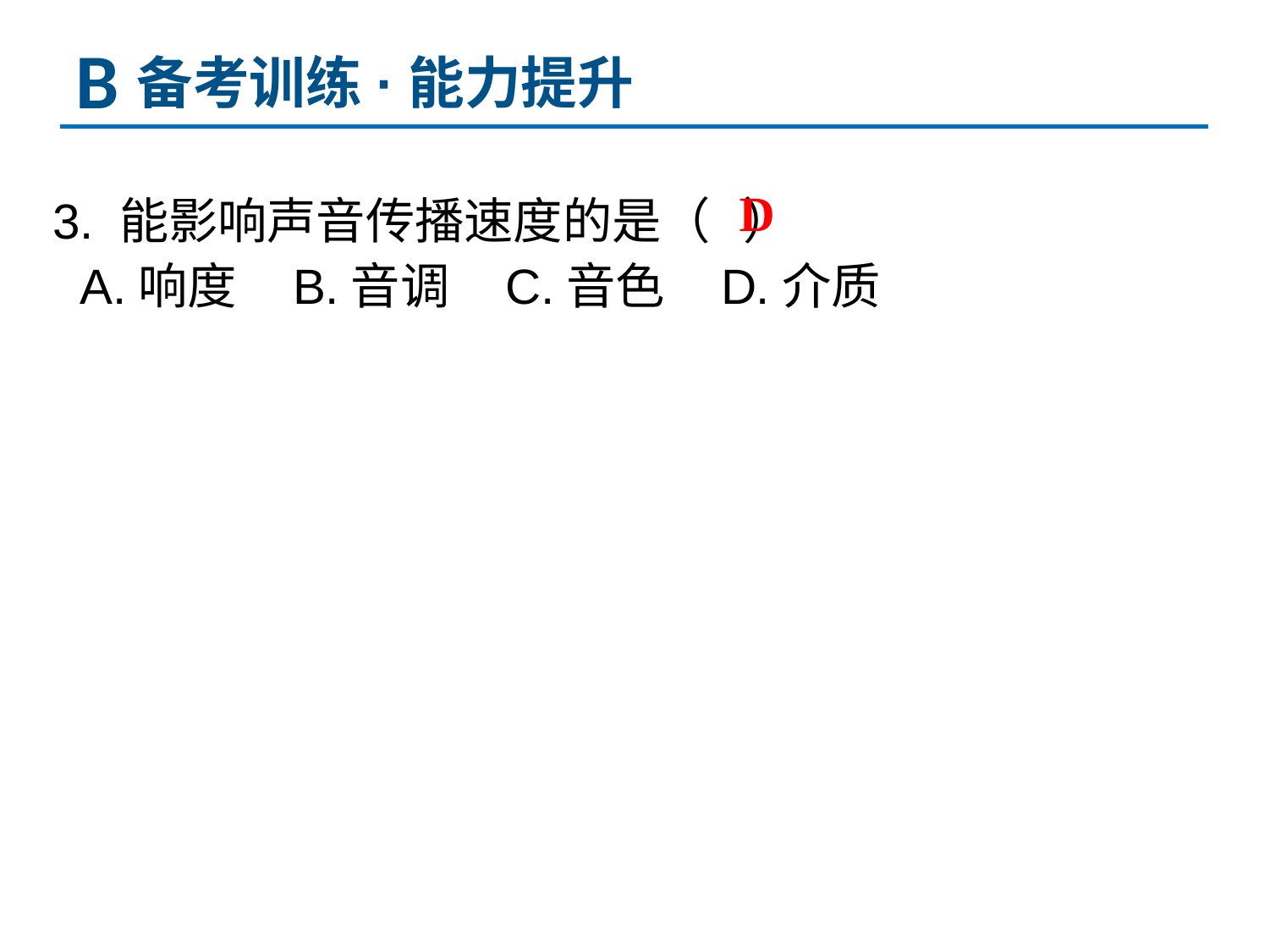

B
备考训练·能力提升
D
3. 能影响声音传播速度的是（   ）
  A.响度    B.音调    C.音色    D.介质